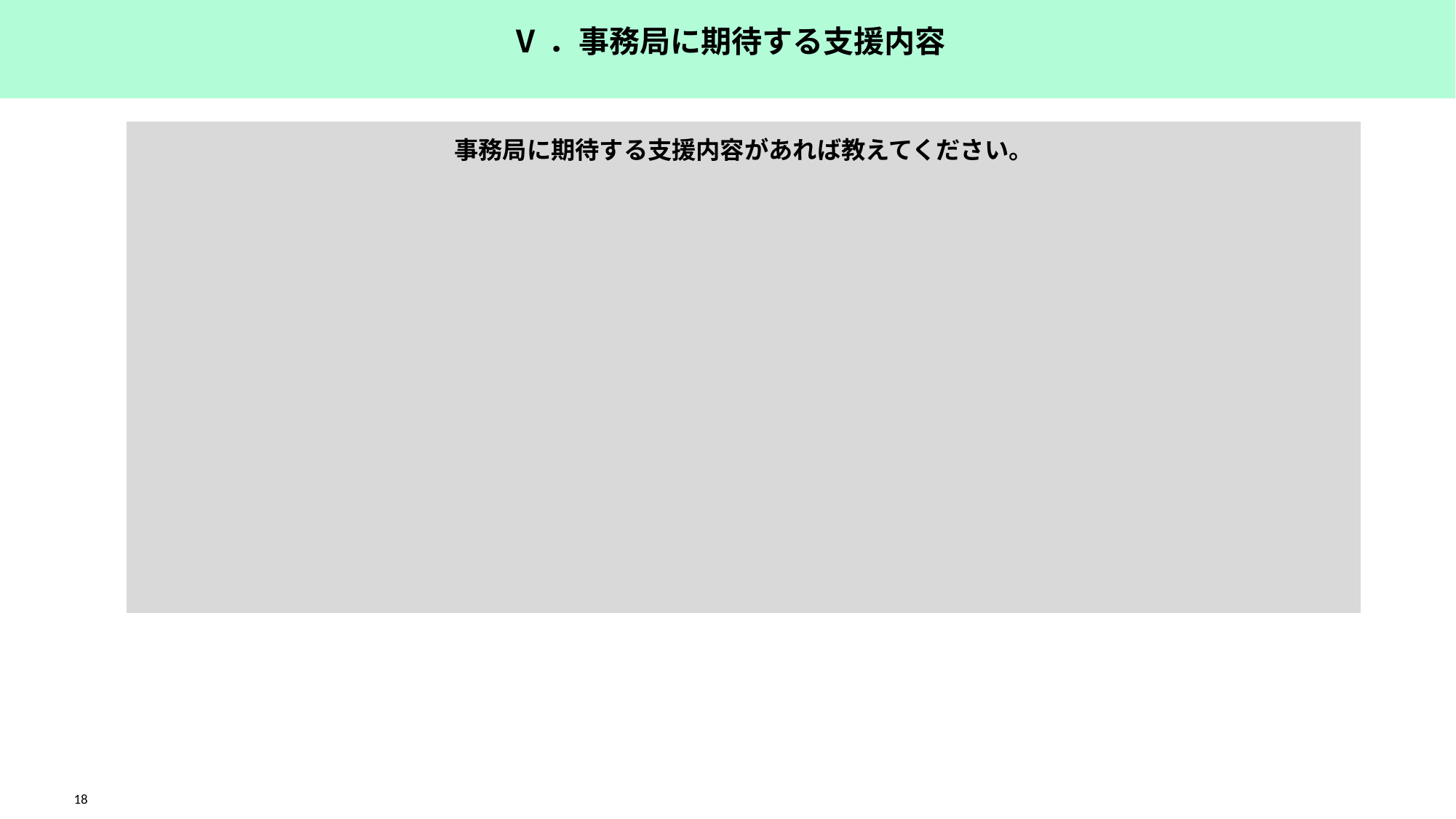

Ⅴ．事務局に期待する支援内容
事務局に期待する支援内容があれば教えてください。
18